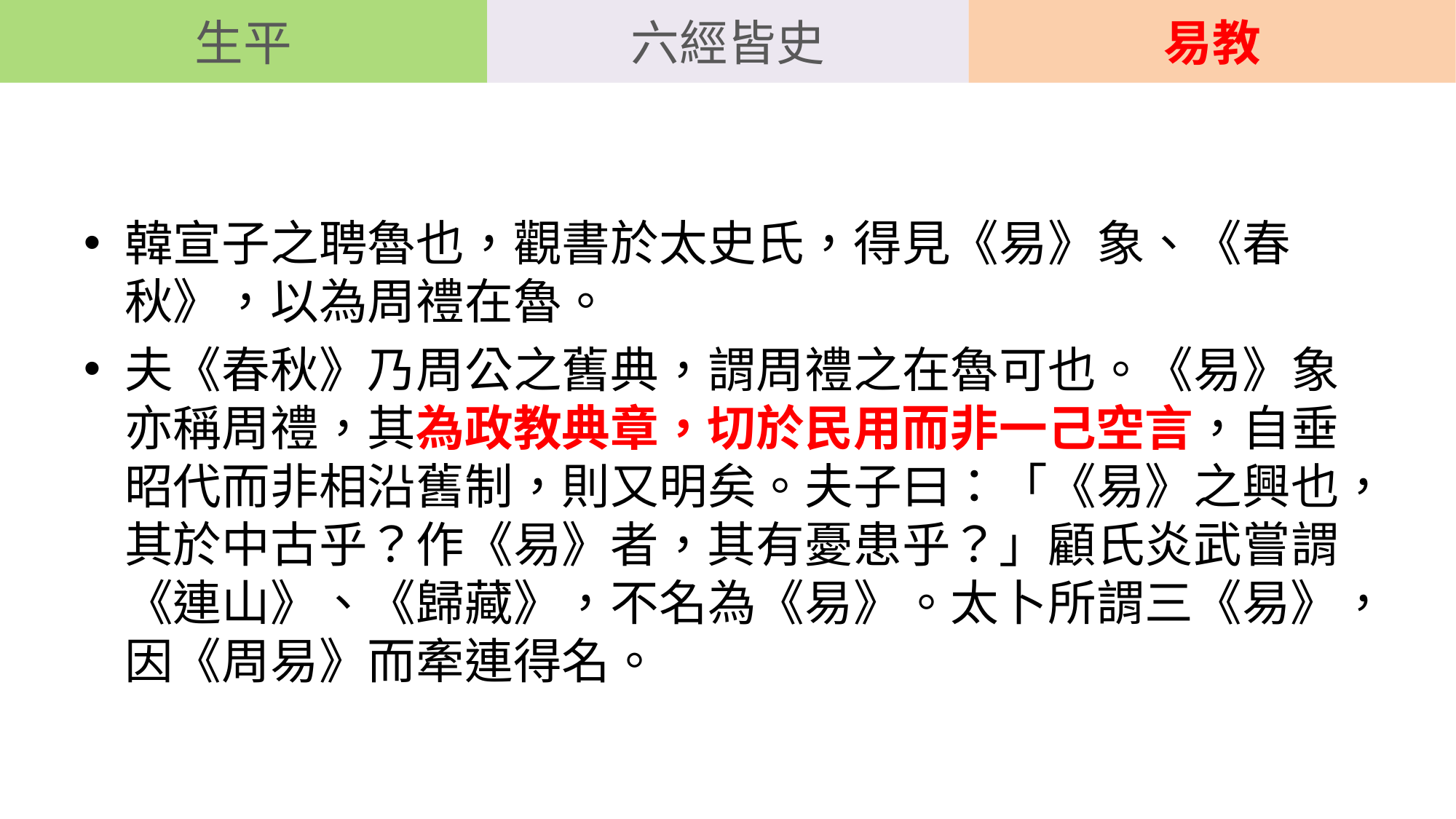

生平
六經皆史
易教
韓宣子之聘魯也，觀書於太史氏，得見《易》象、《春秋》，以為周禮在魯。
夫《春秋》乃周公之舊典，謂周禮之在魯可也。《易》象亦稱周禮，其為政教典章，切於民用而非一己空言，自垂昭代而非相沿舊制，則又明矣。夫子曰：「《易》之興也，其於中古乎？作《易》者，其有憂患乎？」顧氏炎武嘗謂《連山》、《歸藏》，不名為《易》。太卜所謂三《易》，因《周易》而牽連得名。